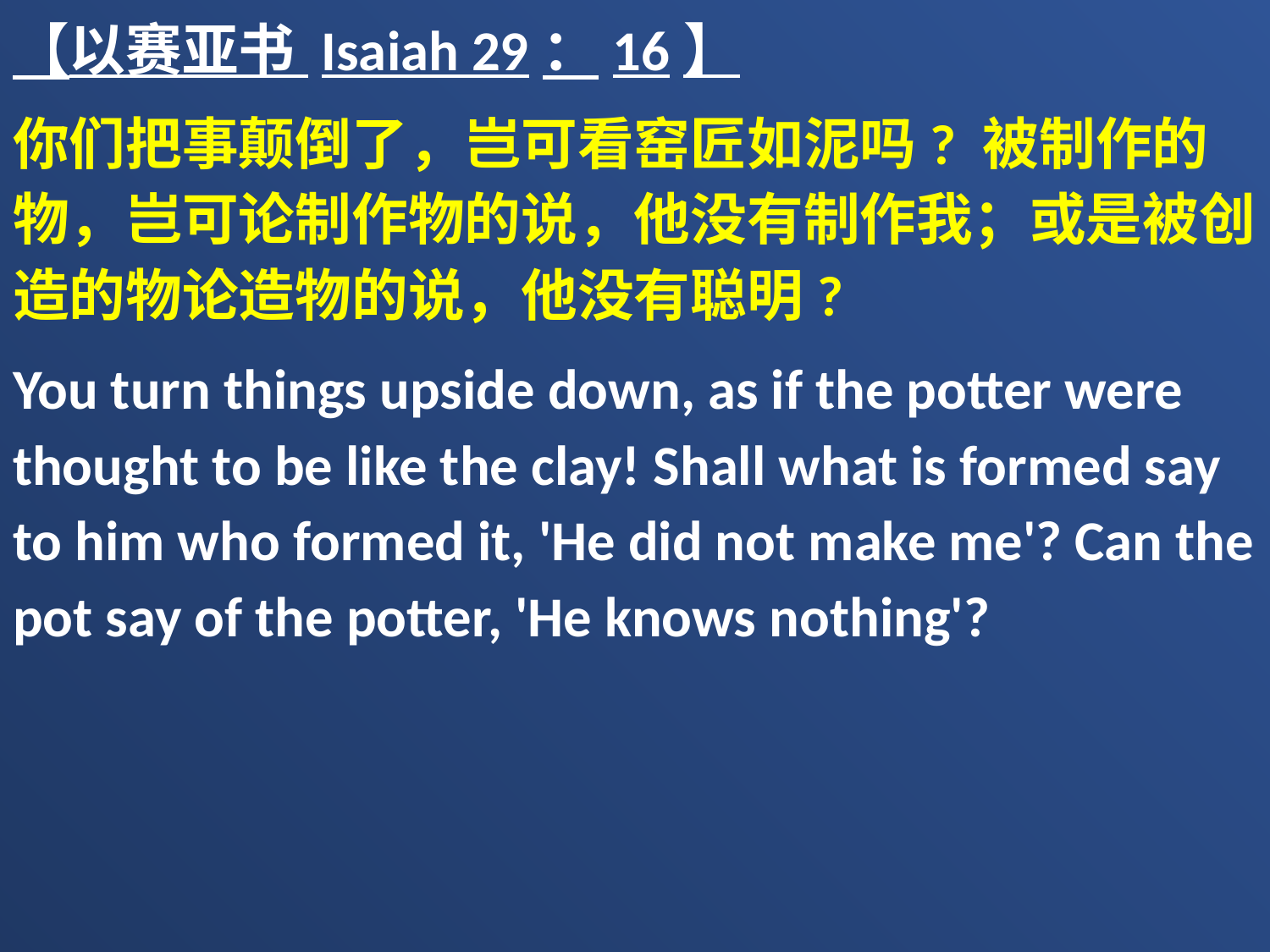

【以赛亚书 Isaiah 29：16】
你们把事颠倒了，岂可看窑匠如泥吗? 被制作的物，岂可论制作物的说，他没有制作我；或是被创造的物论造物的说，他没有聪明?
You turn things upside down, as if the potter were thought to be like the clay! Shall what is formed say to him who formed it, 'He did not make me'? Can the pot say of the potter, 'He knows nothing'?